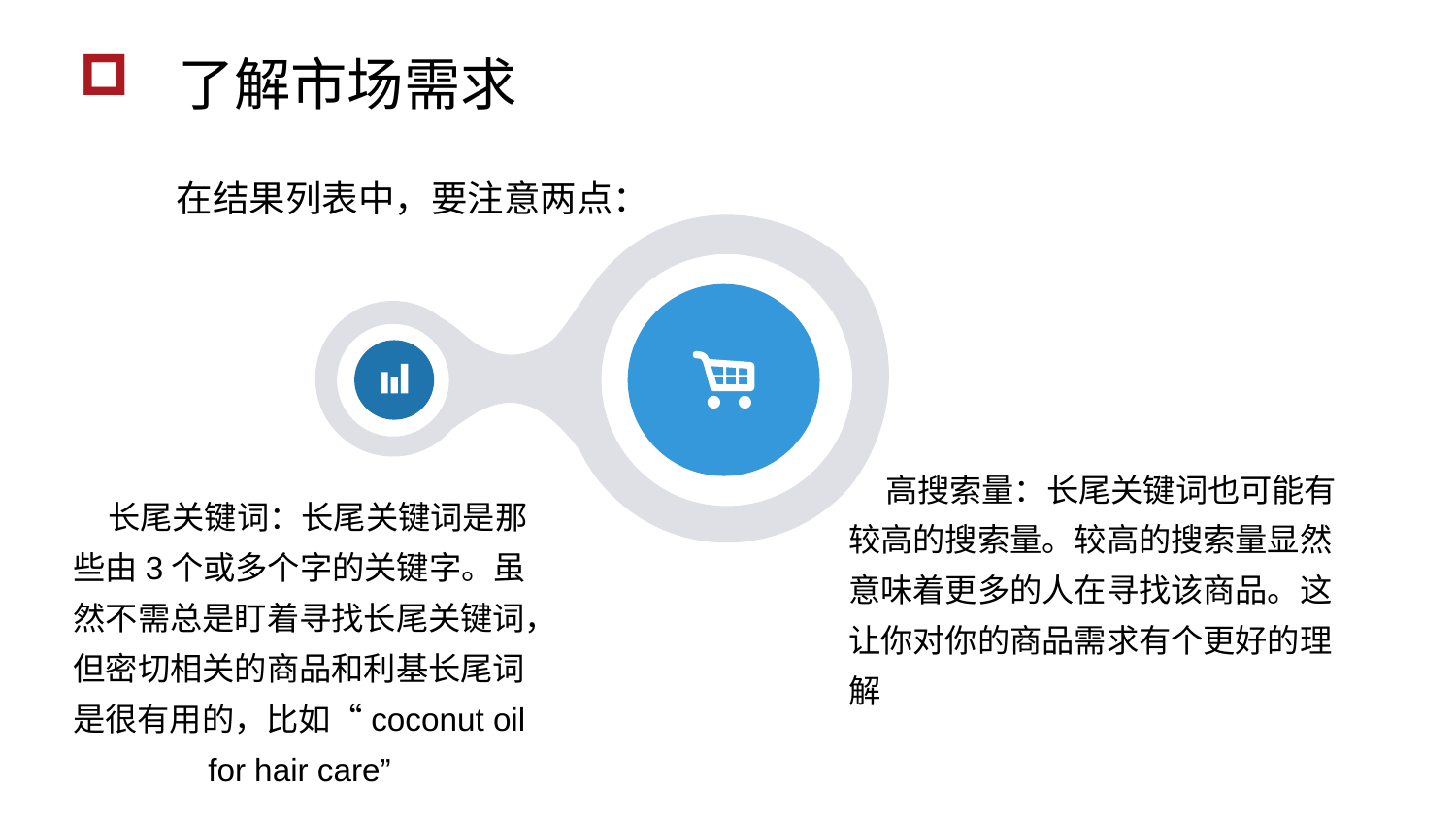

了解市场需求
在结果列表中，要注意两点：

    高搜索量：长尾关键词也可能有较高的搜索量。较高的搜索量显然意味着更多的人在寻找该商品。这让你对你的商品需求有个更好的理解
    长尾关键词：长尾关键词是那些由3个或多个字的关键字。虽然不需总是盯着寻找长尾关键词，但密切相关的商品和利基长尾词是很有用的，比如“coconut oil for hair care”